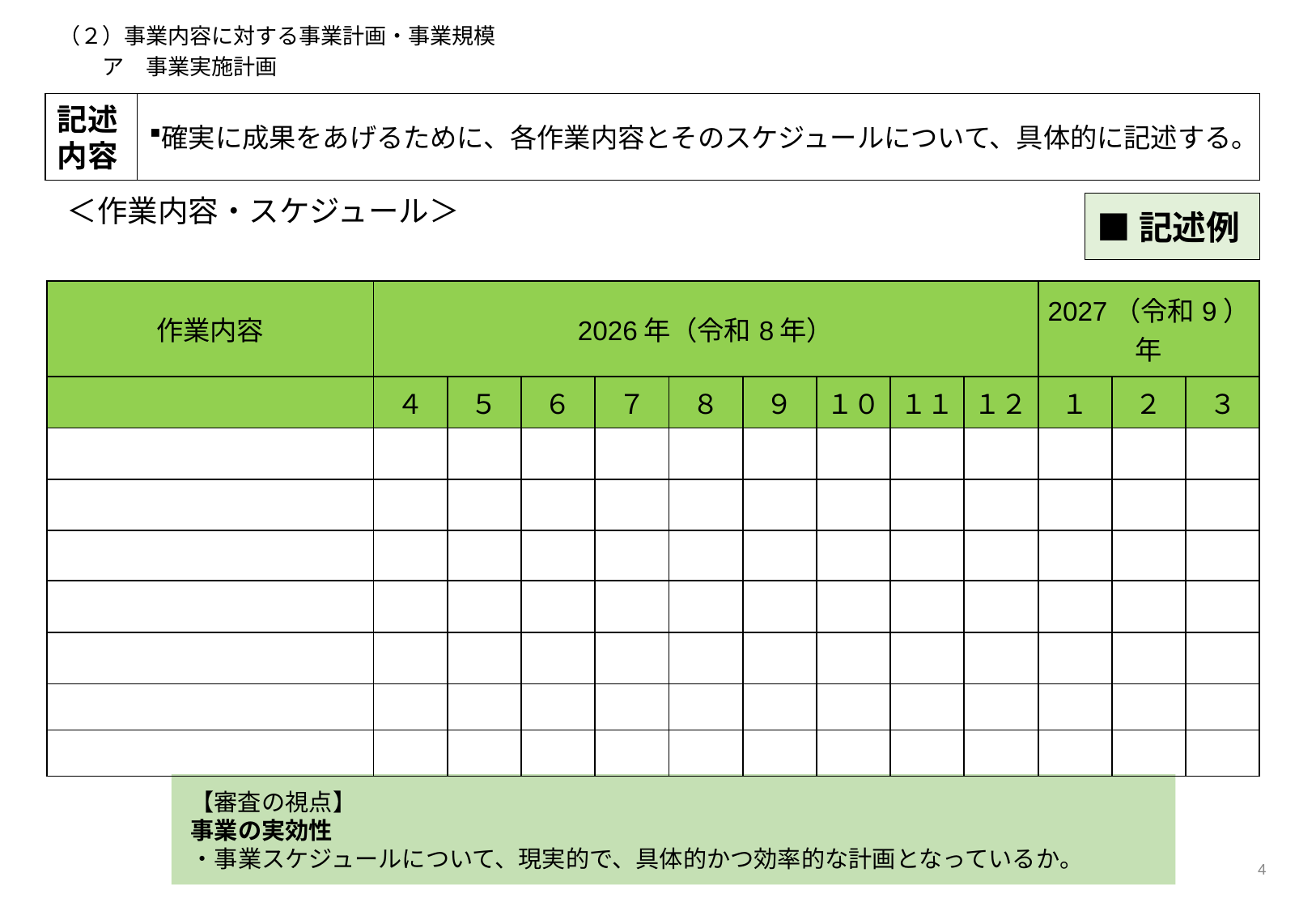

（２）事業内容に対する事業計画・事業規模
　　ア　事業実施計画
確実に成果をあげるために、各作業内容とそのスケジュールについて、具体的に記述する。
記述
内容
＜作業内容・スケジュール＞
■記述例
| 作業内容 | 2026年（令和8年） |  |  |  |  |  |  |  |  | 2027（令和9）年 |  |  |
| --- | --- | --- | --- | --- | --- | --- | --- | --- | --- | --- | --- | --- |
|  | ４ | ５ | ６ | ７ | ８ | ９ | １０ | １１ | １２ | １ | ２ | ３ |
|  |  |  |  |  |  |  |  |  |  |  |  |  |
|  |  |  |  |  |  |  |  |  |  |  |  |  |
|  |  |  |  |  |  |  |  |  |  |  |  |  |
|  |  |  |  |  |  |  |  |  |  |  |  |  |
|  |  |  |  |  |  |  |  |  |  |  |  |  |
|  |  |  |  |  |  |  |  |  |  |  |  |  |
|  |  |  |  |  |  |  |  |  |  |  |  |  |
【審査の視点】
事業の実効性
・事業スケジュールについて、現実的で、具体的かつ効率的な計画となっているか。
4